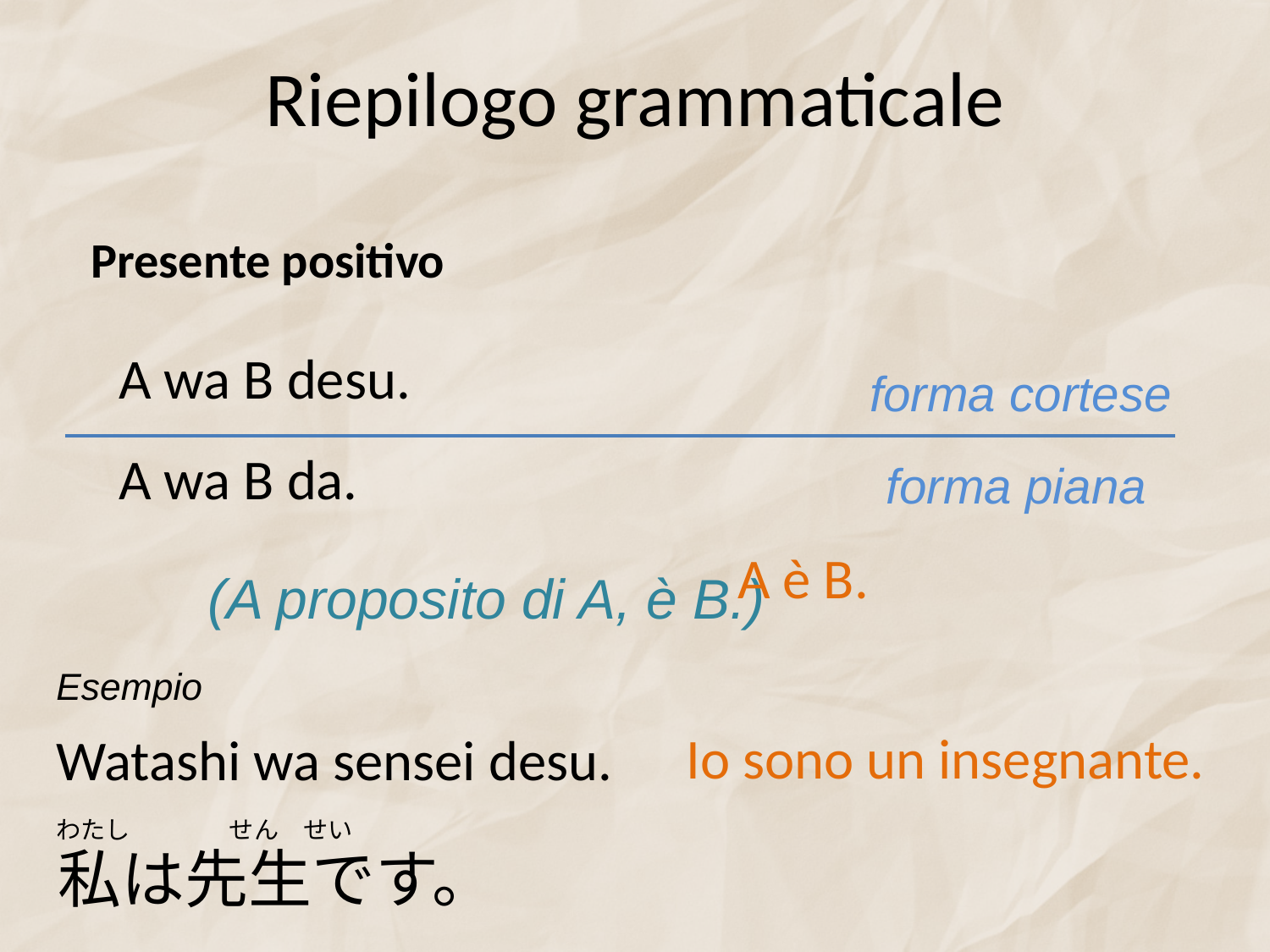

# Riepilogo grammaticale
Presente positivo
A wa B desu.
forma cortese
A wa B da.
forma piana
A è B.
(A proposito di A, è B.)
Esempio
Io sono un insegnante.
Watashi wa sensei desu.
わたし　　　　せん　せい
私は先生です。